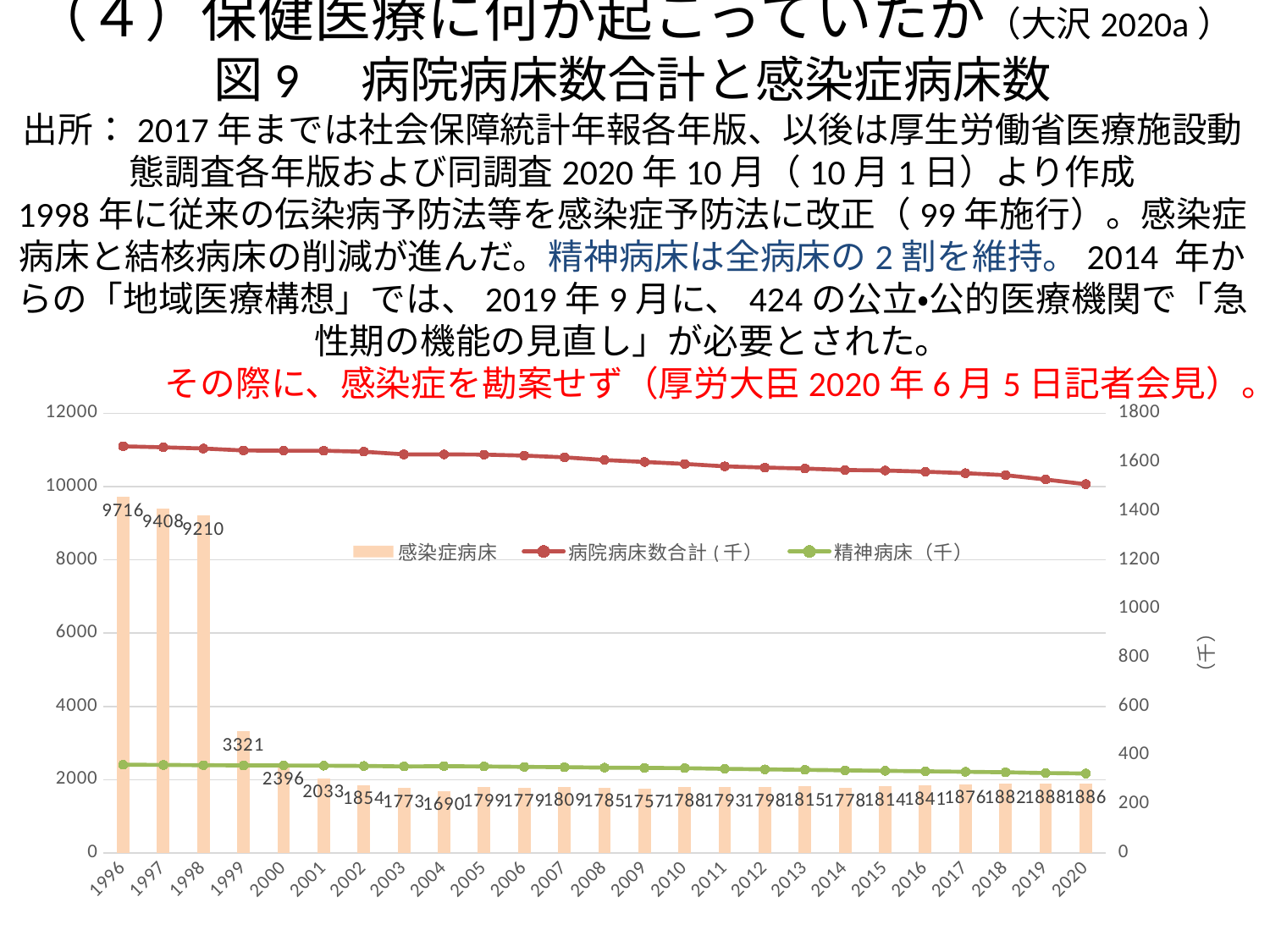

# （４）保健医療に何が起こっていたか（大沢2020a） 図9　病院病床数合計と感染症病床数 出所：2017年までは社会保障統計年報各年版、以後は厚生労働省医療施設動態調査各年版および同調査2020年10月（10月1日）より作成 1998年に従来の伝染病予防法等を感染症予防法に改正（99年施行）。感染症病床と結核病床の削減が進んだ。精神病床は全病床の2割を維持。2014 年からの「地域医療構想」では、2019年9月に、424の公立・公的医療機関で「急性期の機能の見直し」が必要とされた。 　　　　その際に、感染症を勘案せず（厚労大臣2020年6月5日記者会見）。

### Chart

| Category | 感染症病床 | 病院病床数合計(千） | 精神病床（千） |
|---|---|---|---|
| 1996 | 9716.0 | 1665.0 | 361.0 |
| 1997 | 9408.0 | 1661.0 | 360.0 |
| 1998 | 9210.0 | 1656.0 | 359.0 |
| 1999 | 3321.0 | 1648.0 | 358.0 |
| 2000 | 2396.0 | 1647.0 | 358.0 |
| 2001 | 2033.0 | 1647.0 | 357.0 |
| 2002 | 1854.0 | 1643.0 | 356.0 |
| 2003 | 1773.0 | 1632.0 | 354.0 |
| 2004 | 1690.0 | 1632.0 | 355.0 |
| 2005 | 1799.0 | 1631.0 | 354.0 |
| 2006 | 1779.0 | 1627.0 | 352.0 |
| 2007 | 1809.0 | 1620.0 | 351.0 |
| 2008 | 1785.0 | 1609.0 | 349.0 |
| 2009 | 1757.0 | 1601.0 | 348.0 |
| 2010 | 1788.0 | 1593.0 | 347.0 |
| 2011 | 1793.0 | 1583.0 | 344.0 |
| 2012 | 1798.0 | 1578.0 | 342.0 |
| 2013 | 1815.0 | 1574.0 | 340.0 |
| 2014 | 1778.0 | 1568.0 | 338.0 |
| 2015 | 1814.0 | 1566.0 | 336.0 |
| 2016 | 1841.0 | 1561.0 | 334.0 |
| 2017 | 1876.0 | 1555.0 | 332.0 |
| 2018 | 1882.0 | 1547.0 | 330.0 |
| 2019 | 1888.0 | 1529.0 | 327.0 |
| 2020 | 1886.0 | 1510.0 | 325.0 |